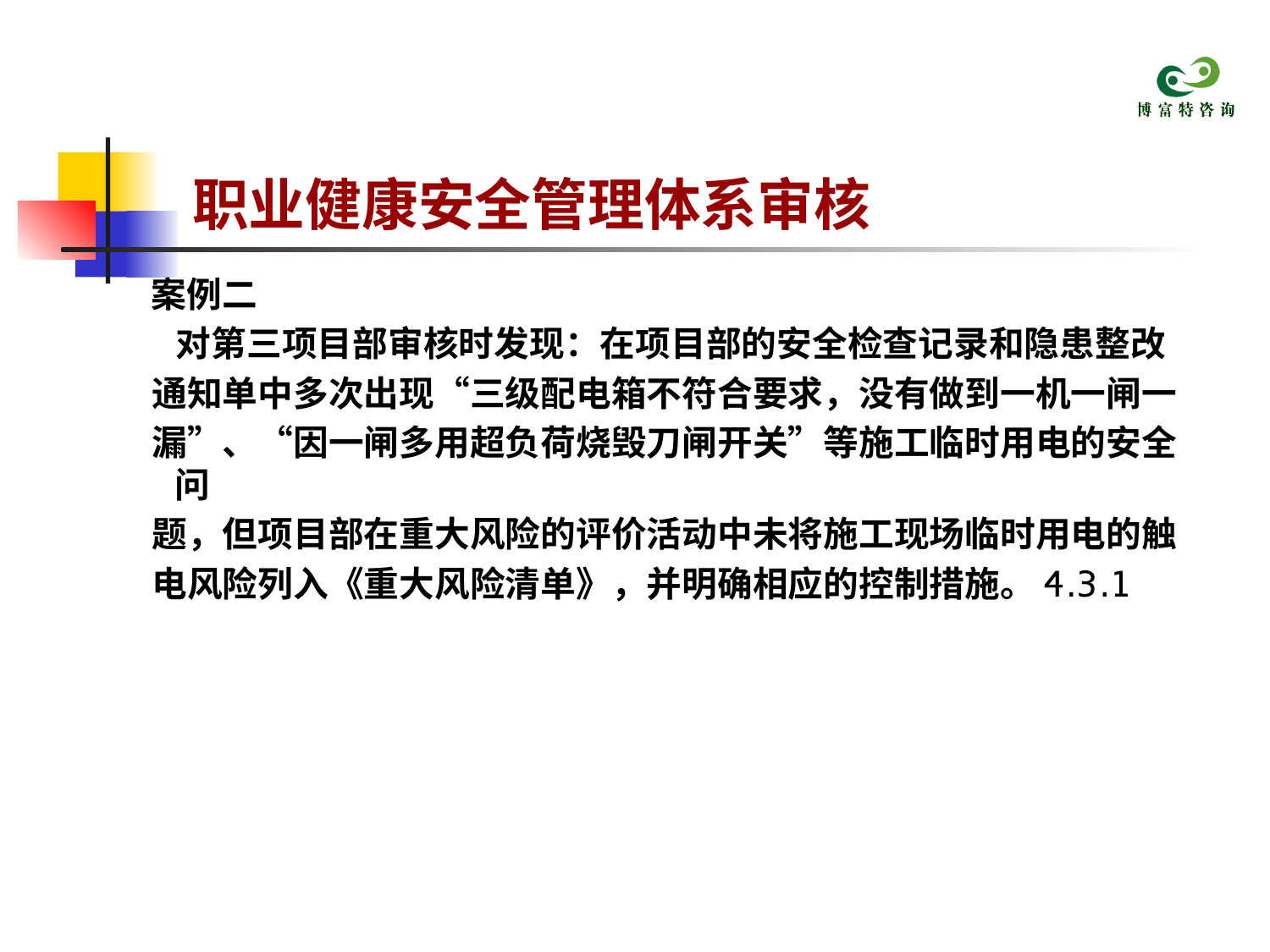

# 职业健康安全管理体系审核
  案例二
     对第三项目部审核时发现：在项目部的安全检查记录和隐患整改
  通知单中多次出现“三级配电箱不符合要求，没有做到一机一闸一
  漏”、“因一闸多用超负荷烧毁刀闸开关”等施工临时用电的安全问
  题，但项目部在重大风险的评价活动中未将施工现场临时用电的触
  电风险列入《重大风险清单》，并明确相应的控制措施。4.3.1
158